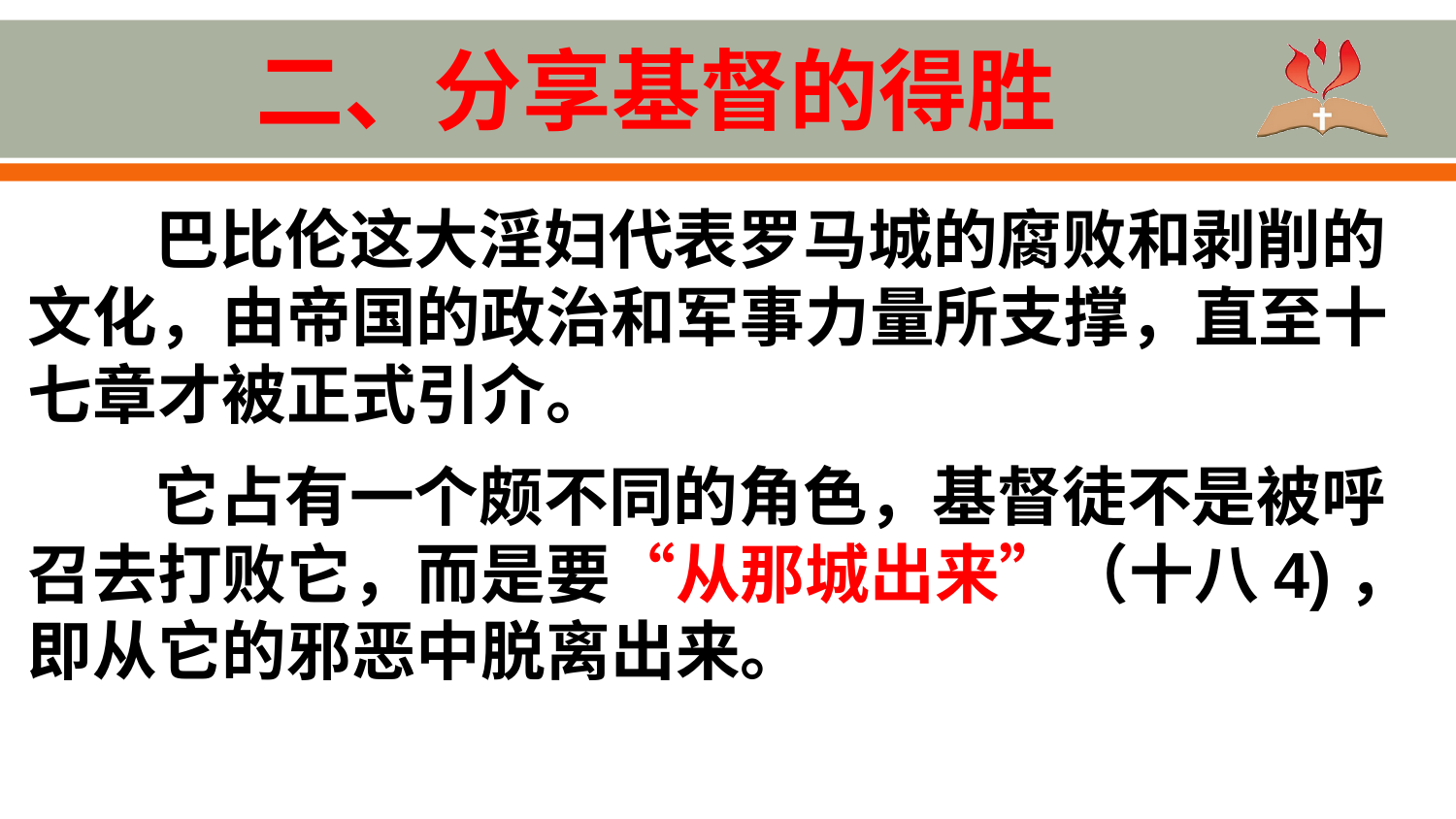

# 二、分享基督的得胜
巴比伦这大淫妇代表罗马城的腐败和剥削的文化，由帝国的政治和军事力量所支撑，直至十七章才被正式引介。
它占有一个颇不同的角色，基督徒不是被呼召去打败它，而是要“从那城出来”（十八4)，即从它的邪恶中脱离出来。

23